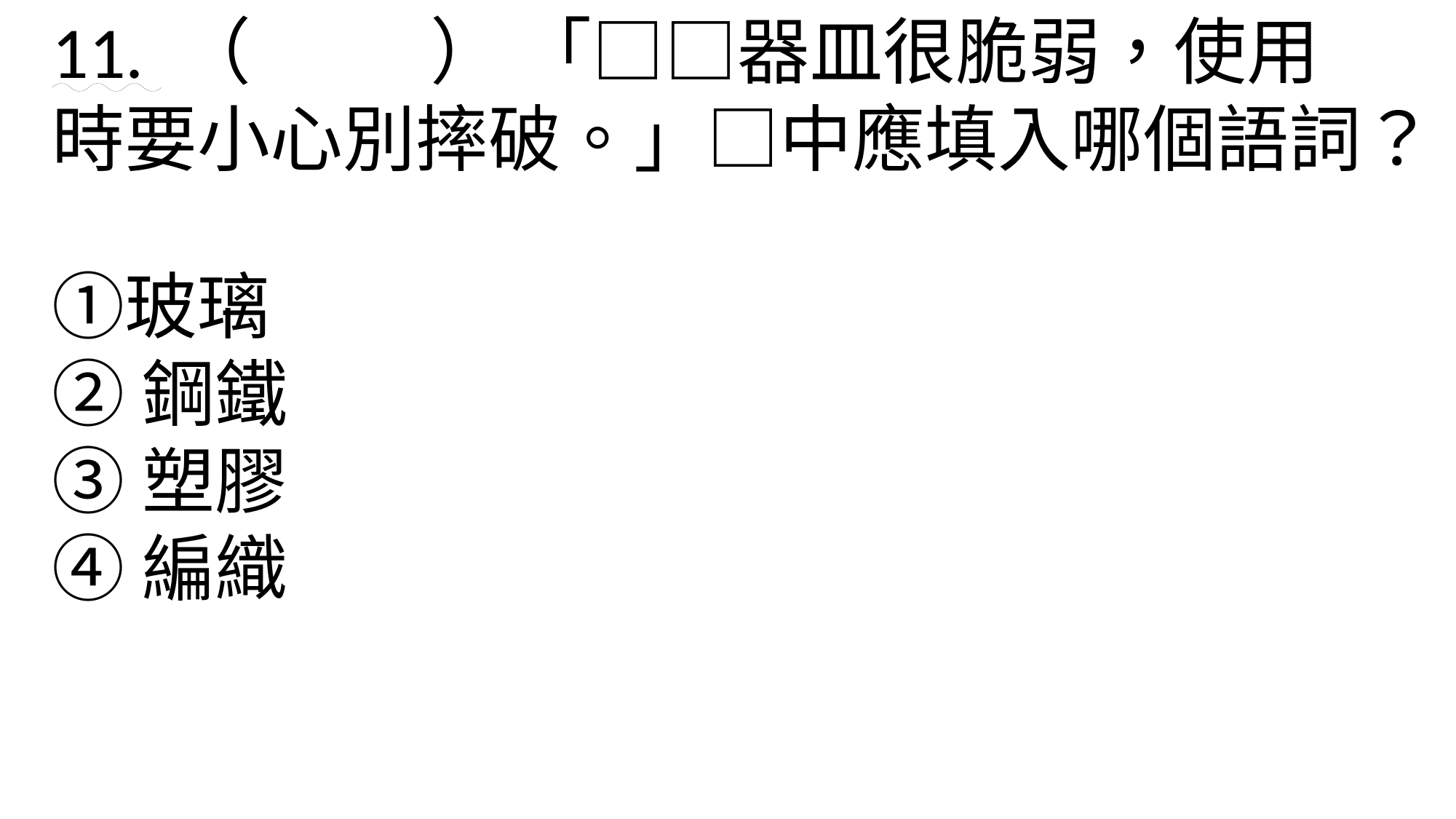

11. （           ） 「□□器皿很脆弱，使用時要小心別摔破。」□中應填入哪個語詞？　
①玻璃
②鋼鐵
③塑膠
④編織